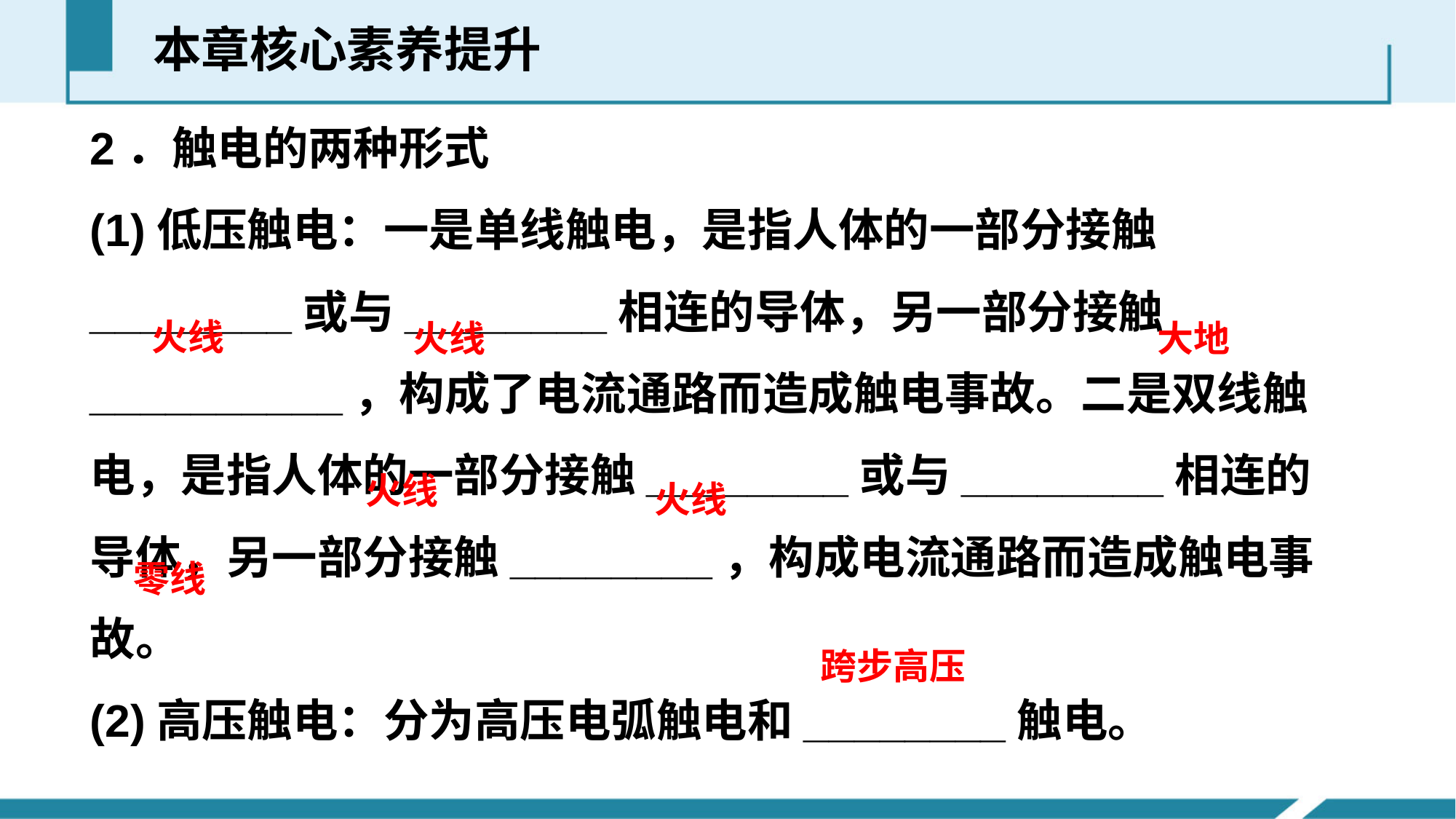

本章核心素养提升
2．触电的两种形式
(1)低压触电：一是单线触电，是指人体的一部分接触________或与________相连的导体，另一部分接触__________，构成了电流通路而造成触电事故。二是双线触电，是指人体的一部分接触________或与________相连的导体，另一部分接触________，构成电流通路而造成触电事故。
(2)高压触电：分为高压电弧触电和________触电。
火线
火线
大地
火线
火线
零线
跨步高压